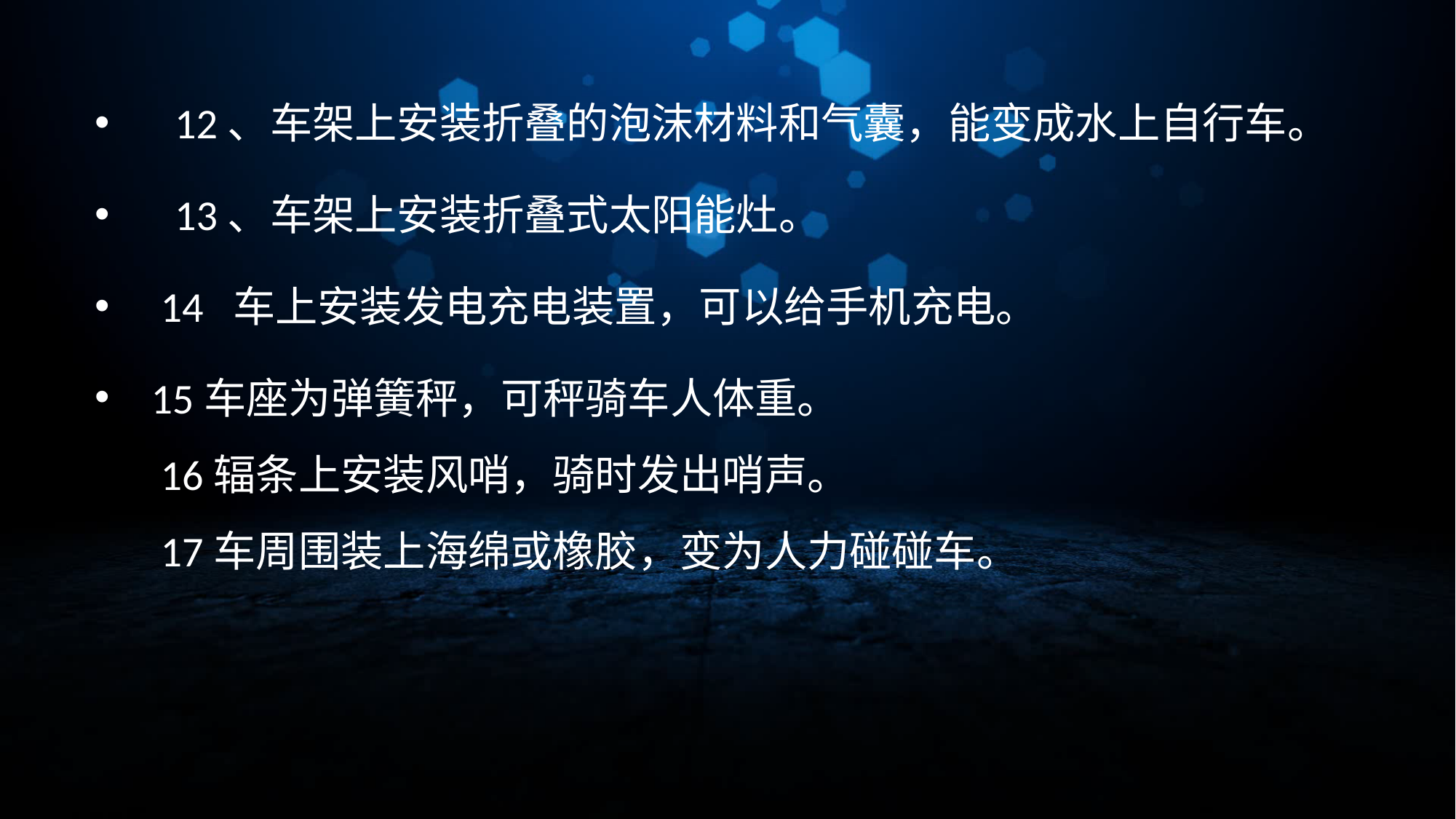

#
　12、车架上安装折叠的泡沫材料和气囊，能变成水上自行车。
　13、车架上安装折叠式太阳能灶。
    14  车上安装发电充电装置，可以给手机充电。
   15车座为弹簧秤，可秤骑车人体重。
   16辐条上安装风哨，骑时发出哨声。
   17车周围装上海绵或橡胶，变为人力碰碰车。